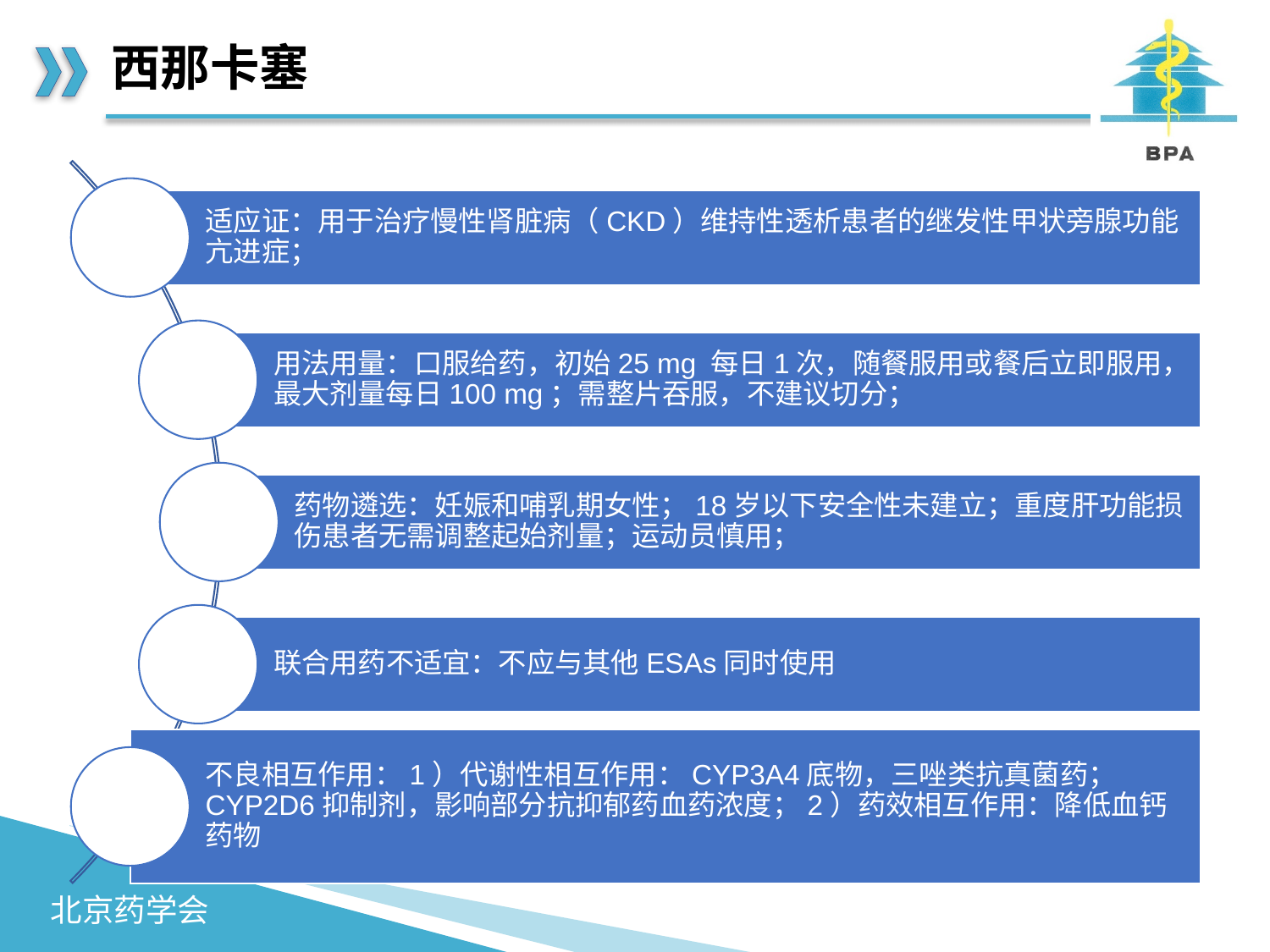

# 西那卡塞
适应证：用于治疗慢性肾脏病（CKD）维持性透析患者的继发性甲状旁腺功能亢进症；
用法用量：口服给药，初始25 mg 每日1次，随餐服用或餐后立即服用，最大剂量每日100 mg；需整片吞服，不建议切分；
药物遴选：妊娠和哺乳期女性；18岁以下安全性未建立；重度肝功能损伤患者无需调整起始剂量；运动员慎用；
联合用药不适宜：不应与其他ESAs同时使用
不良相互作用：1）代谢性相互作用：CYP3A4底物，三唑类抗真菌药；CYP2D6抑制剂，影响部分抗抑郁药血药浓度；2）药效相互作用：降低血钙药物